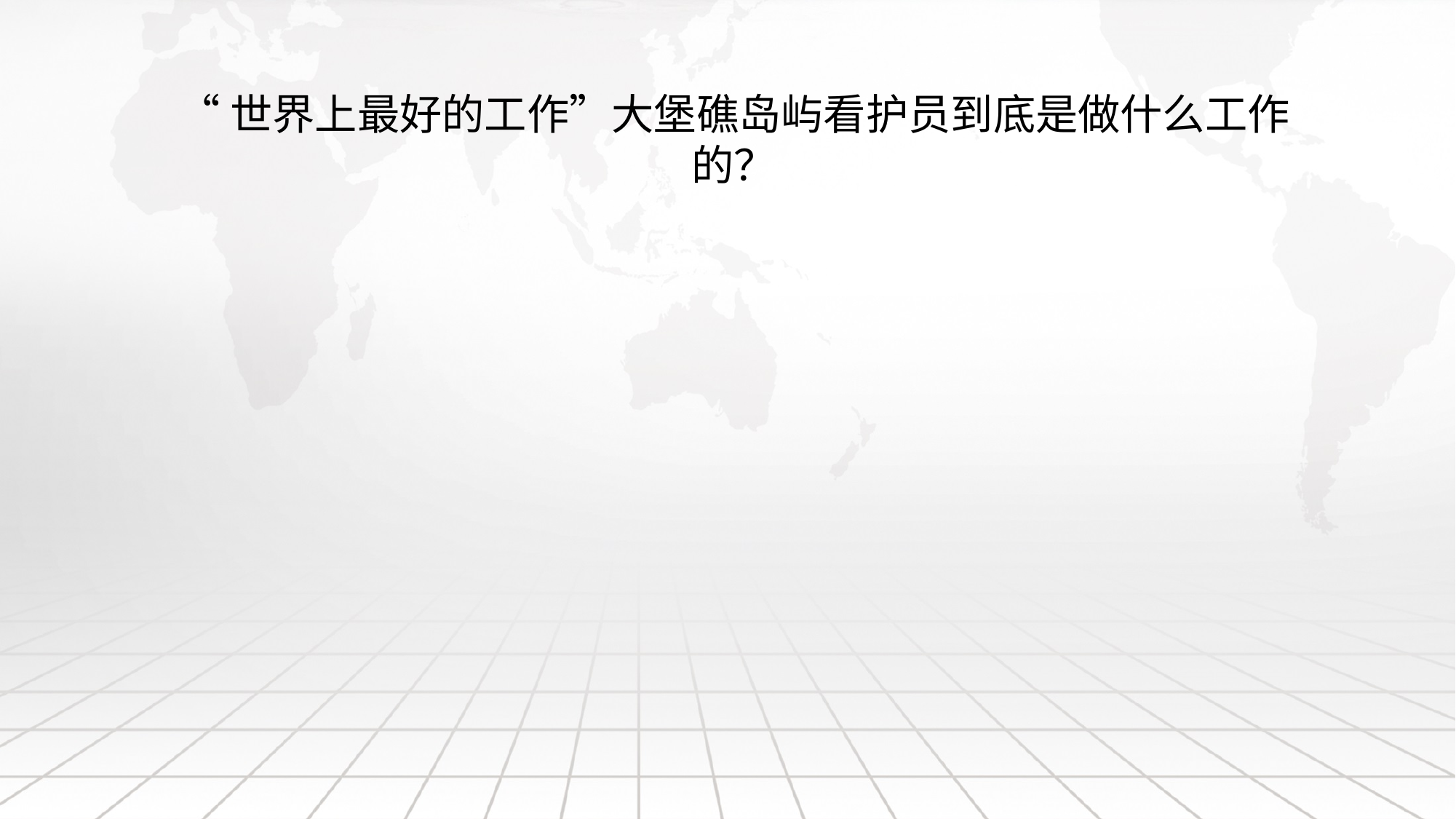

# “世界上最好的工作”大堡礁岛屿看护员到底是做什么工作的？

       这个工作，与其说是看护员，其实不如说是大堡礁的体验者——这正是昆士兰旅游局推出此活动的目的，通过体验式营销的方式来向世界宣扬大堡礁的美妙之处，同时充分利用招聘过程的吸引力成功进行营销造势，吸引全世界旅游者的关注，向全球推广大堡礁的知名度与美誉度。